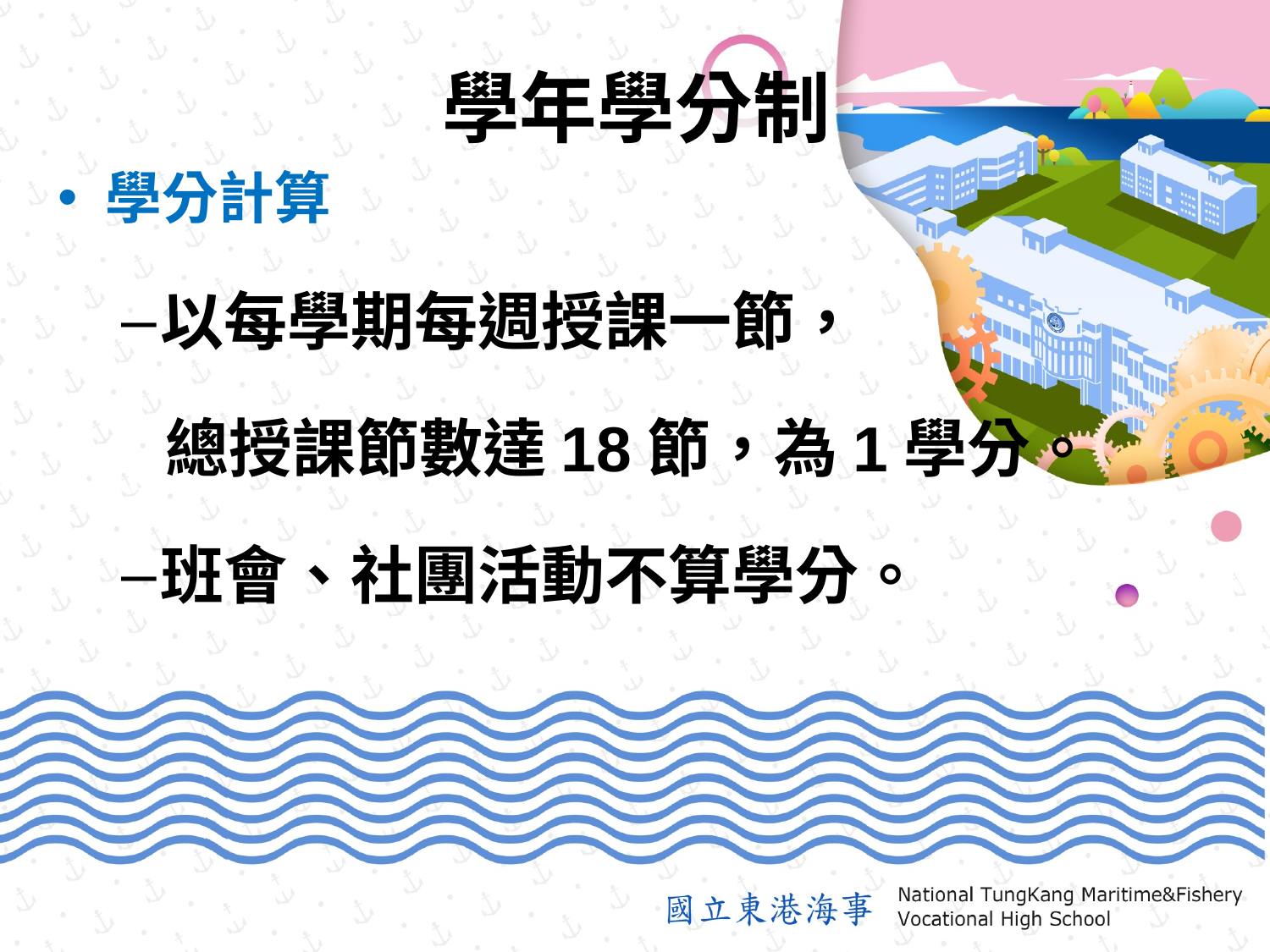

# 學年學分制
學分計算
以每學期每週授課一節，
  總授課節數達18節，為1學分。
班會、社團活動不算學分。